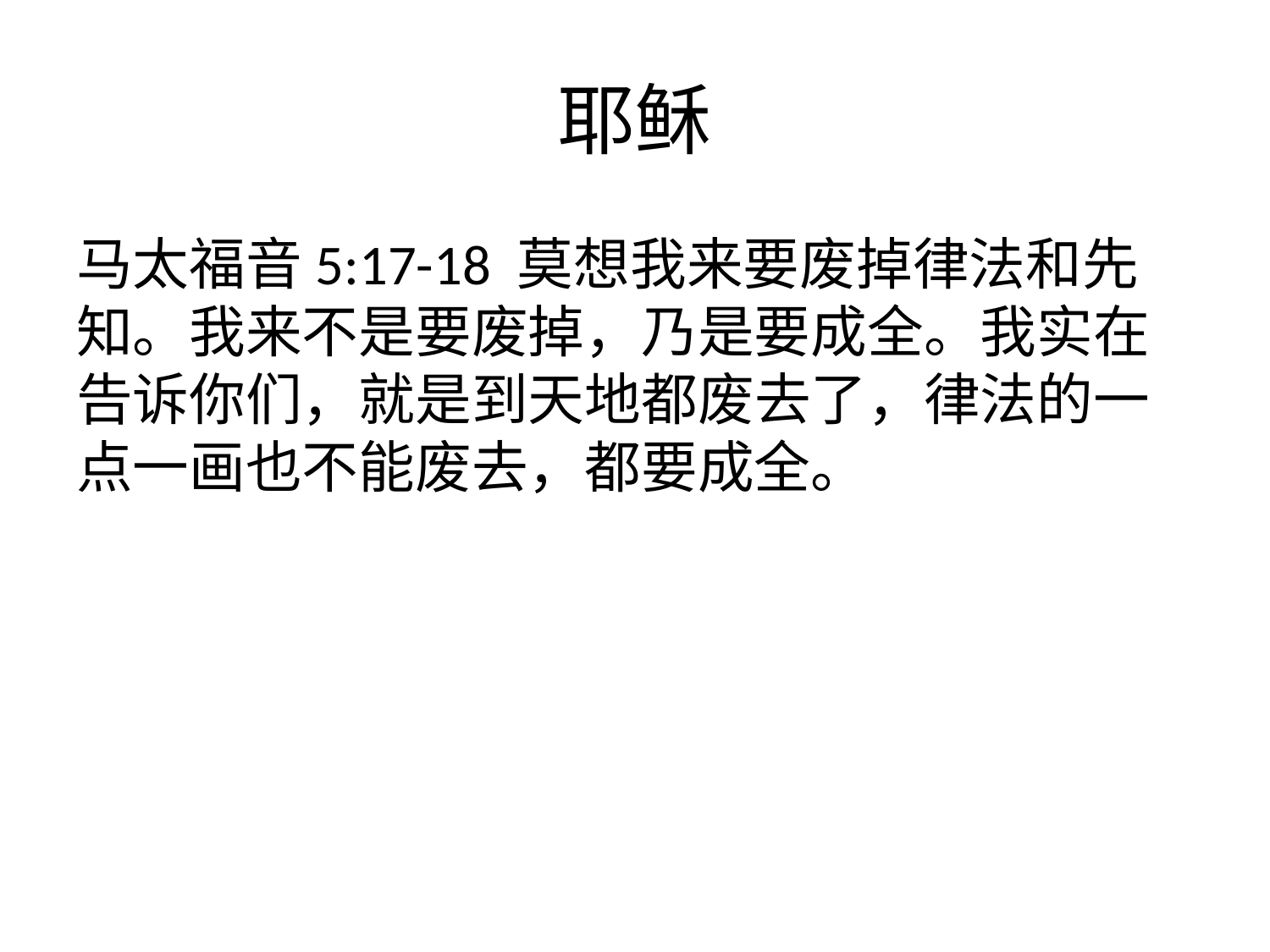

# 耶稣
马太福音5:17-18 莫想我来要废掉律法和先知。我来不是要废掉，乃是要成全。我实在告诉你们，就是到天地都废去了，律法的一点一画也不能废去，都要成全。